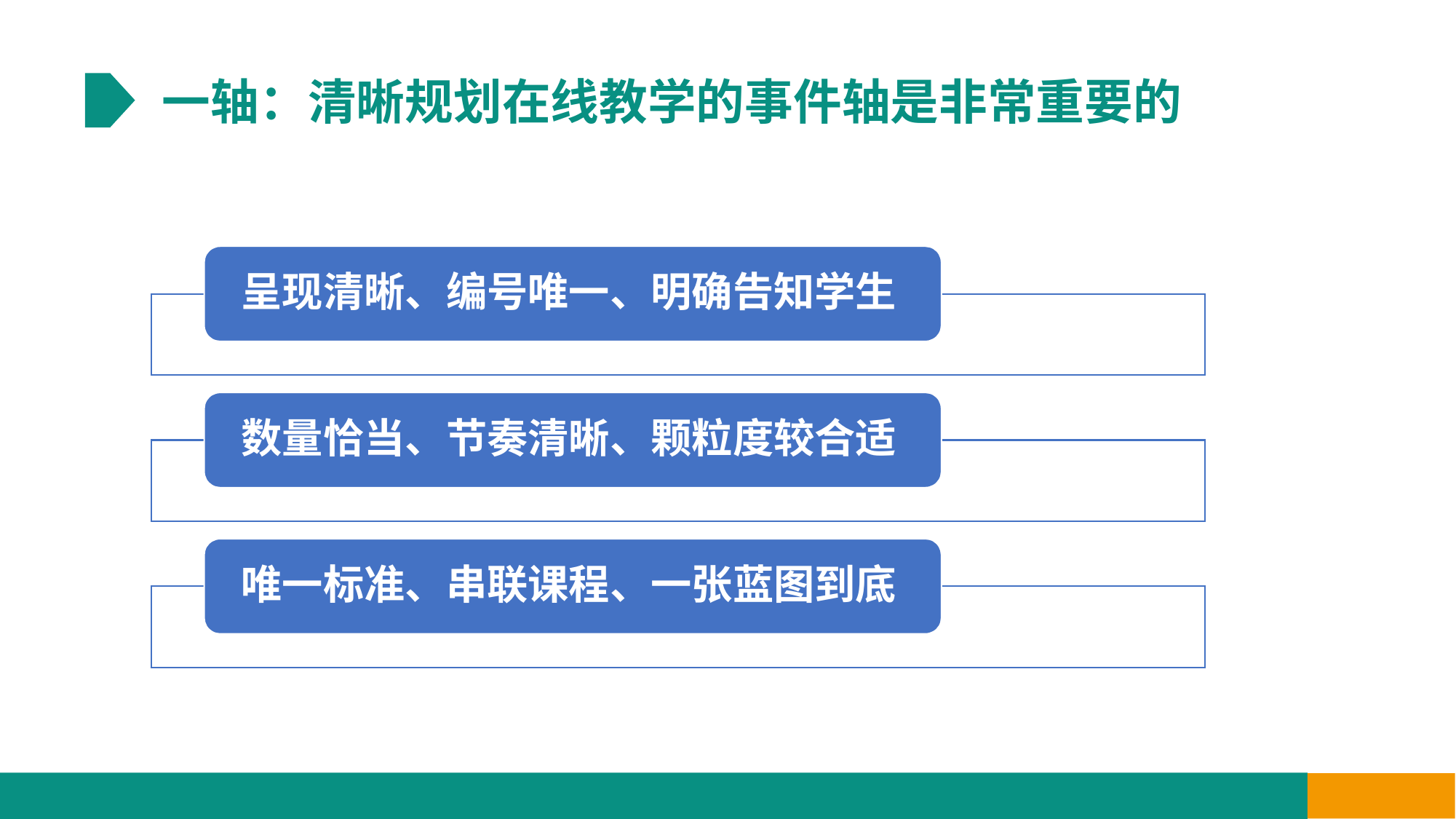

一轴：清晰规划在线教学的事件轴是非常重要的
呈现清晰、编号唯一、明确告知学生
数量恰当、节奏清晰、颗粒度较合适
唯一标准、串联课程、一张蓝图到底